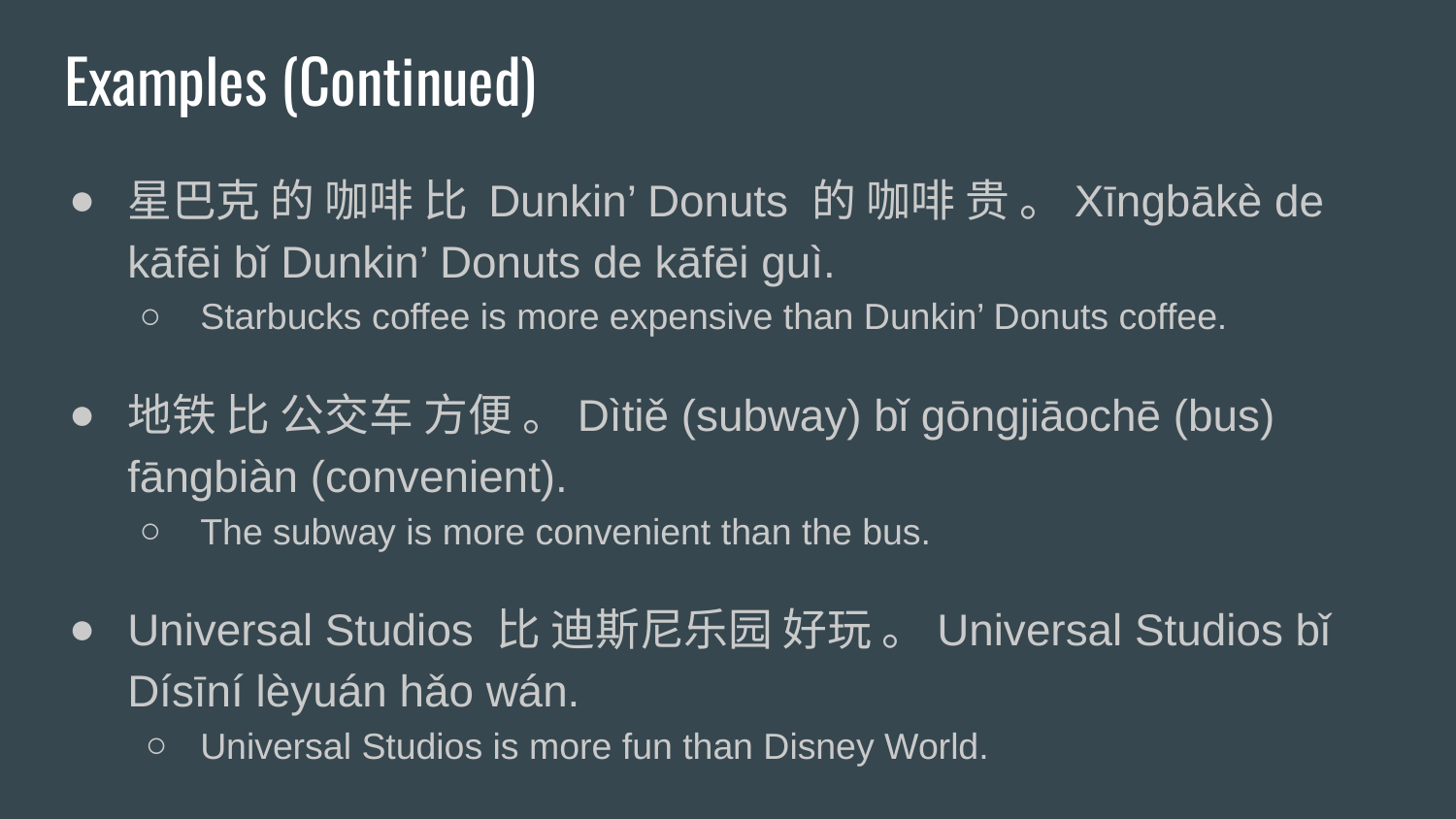

# Examples (Continued)
星巴克 的 咖啡 比 Dunkin’ Donuts 的 咖啡 贵 。Xīngbākè de kāfēi bǐ Dunkin’ Donuts de kāfēi guì.
Starbucks coffee is more expensive than Dunkin’ Donuts coffee.
地铁 比 公交车 方便 。Dìtiě (subway) bǐ gōngjiāochē (bus) fāngbiàn (convenient).
The subway is more convenient than the bus.
Universal Studios 比 迪斯尼乐园 好玩 。Universal Studios bǐ Dísīní lèyuán hǎo wán.
Universal Studios is more fun than Disney World.